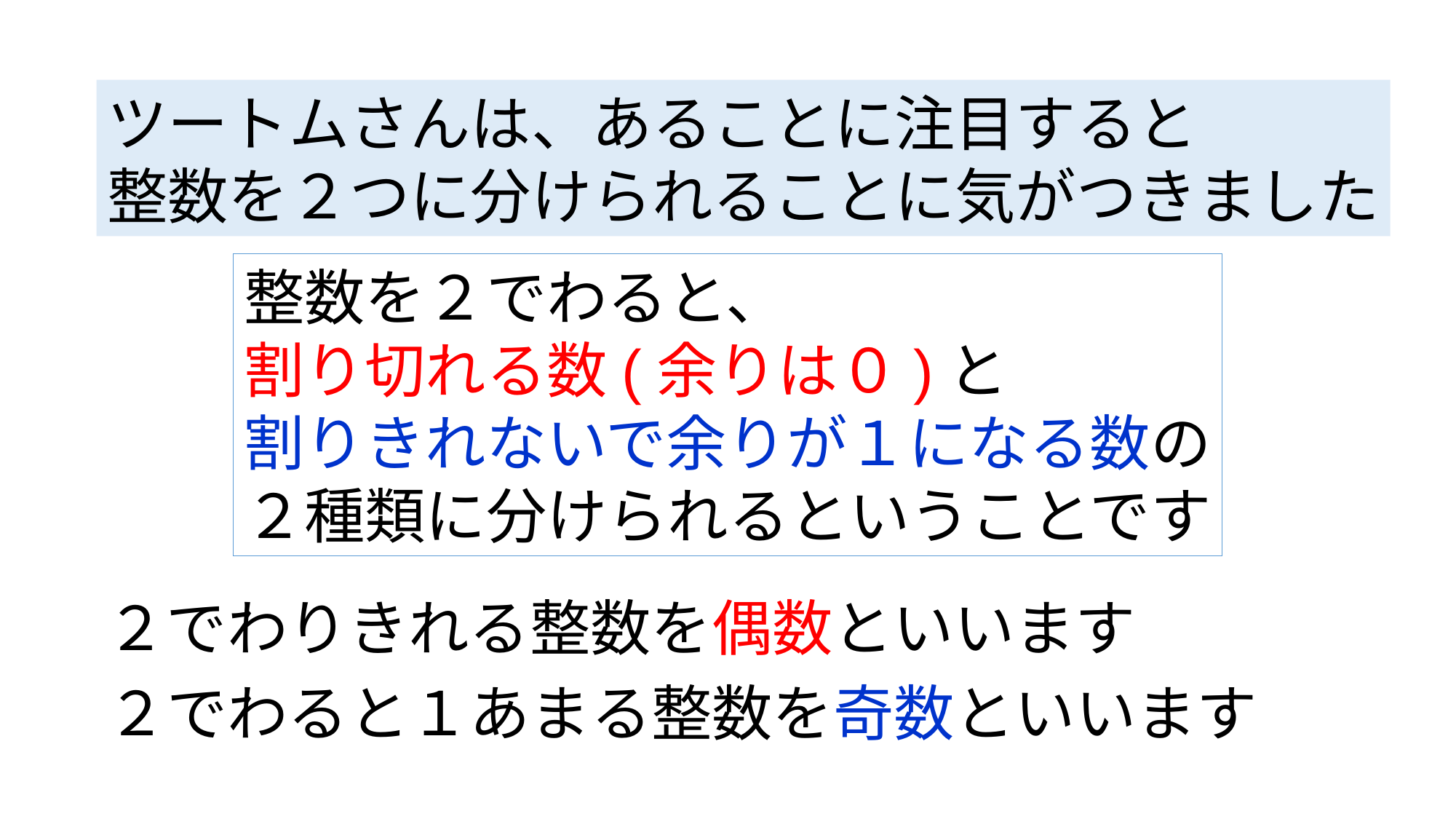

ツートムさんは、あることに注目すると
整数を２つに分けられることに気がつきました
整数を２でわると、
割り切れる数(余りは０)と
割りきれないで余りが１になる数の
２種類に分けられるということです
２でわりきれる整数を偶数といいます
２でわると１あまる整数を奇数といいます